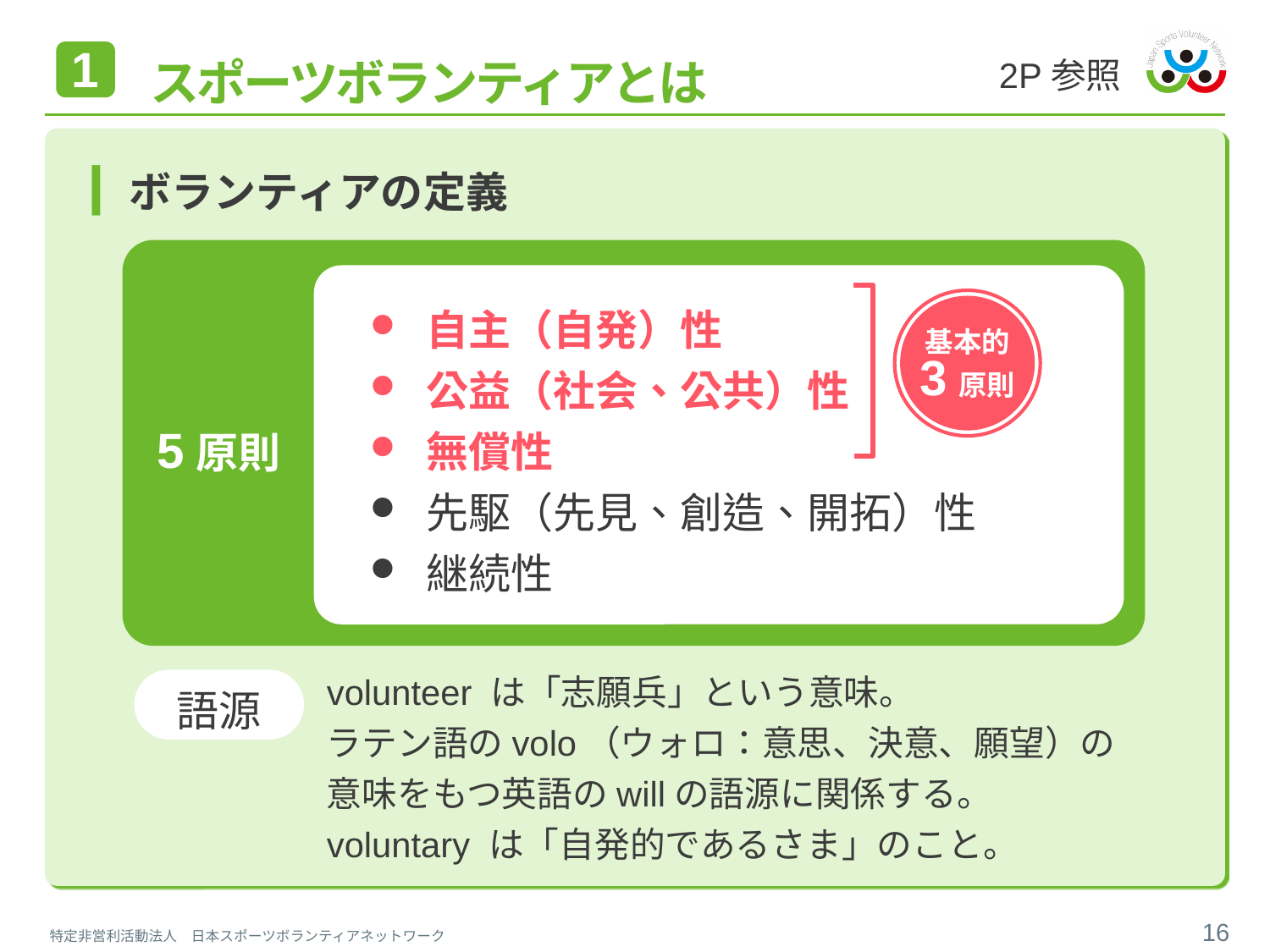

2P参照
1
スポーツボランティアとは

ボランティアの定義
5原則

 自主（自発）性
 公益（社会、公共）性
 無償性
 先駆（先見、創造、開拓）性
 継続性
基本的
3原則
volunteer は「志願兵」という意味。
ラテン語のvolo（ウォロ：意思、決意、願望）の
意味をもつ英語のwillの語源に関係する。
voluntary は「自発的であるさま」のこと。
語源